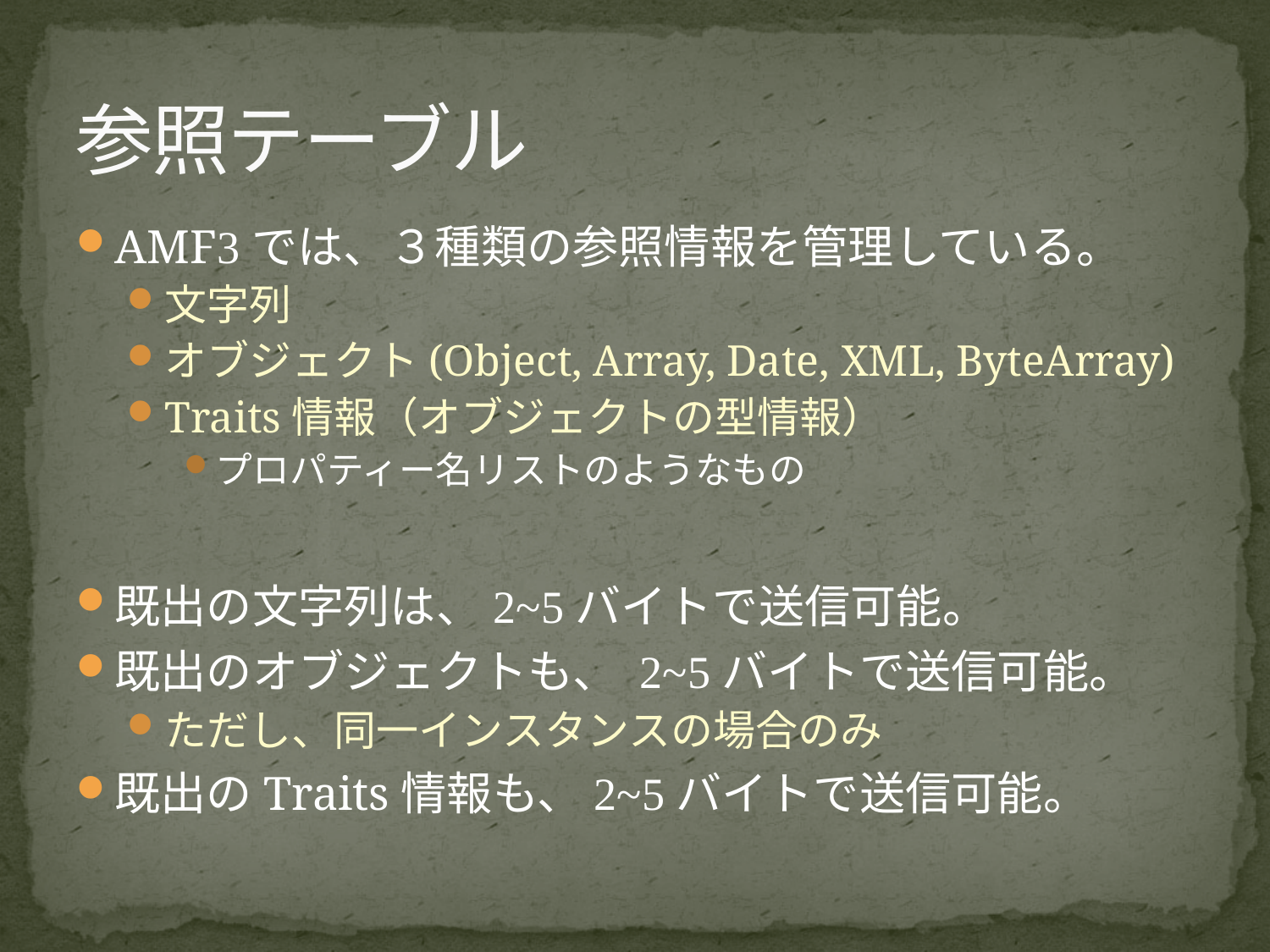

# 参照テーブル
AMF3では、３種類の参照情報を管理している。
文字列
オブジェクト(Object, Array, Date, XML, ByteArray)
Traits情報（オブジェクトの型情報）
プロパティー名リストのようなもの

既出の文字列は、2~5バイトで送信可能。
既出のオブジェクトも、 2~5バイトで送信可能。
ただし、同一インスタンスの場合のみ
既出のTraits情報も、2~5バイトで送信可能。